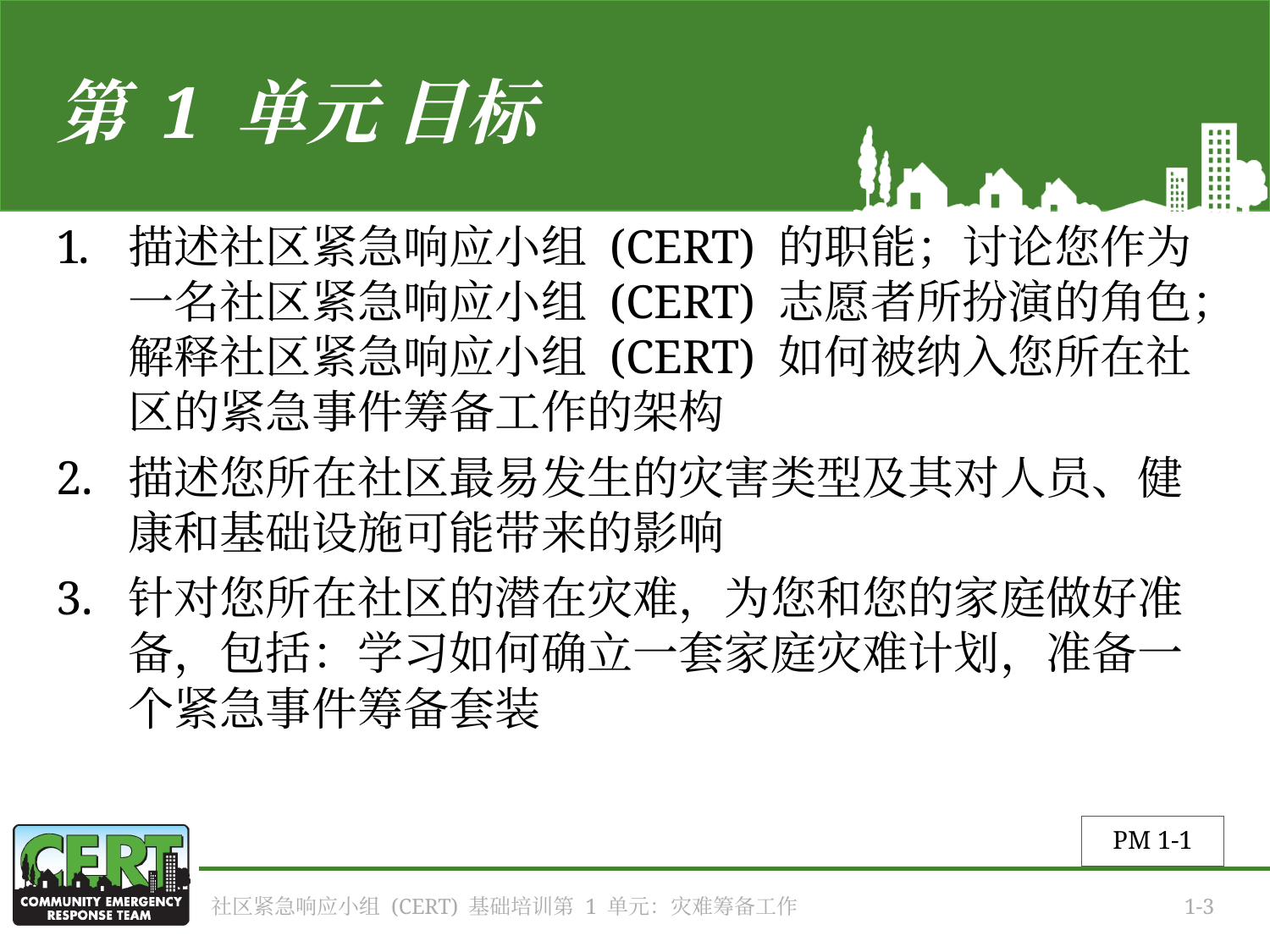

# 第 1 单元 目标
描述社区紧急响应小组 (CERT) 的职能；讨论您作为一名社区紧急响应小组 (CERT) 志愿者所扮演的角色；解释社区紧急响应小组 (CERT) 如何被纳入您所在社区的紧急事件筹备工作的架构
描述您所在社区最易发生的灾害类型及其对人员、健康和基础设施可能带来的影响
针对您所在社区的潜在灾难，为您和您的家庭做好准备，包括：学习如何确立一套家庭灾难计划，准备一个紧急事件筹备套装
PM 1-1
社区紧急响应小组 (CERT) 基础培训第 1 单元：灾难筹备工作
1-3